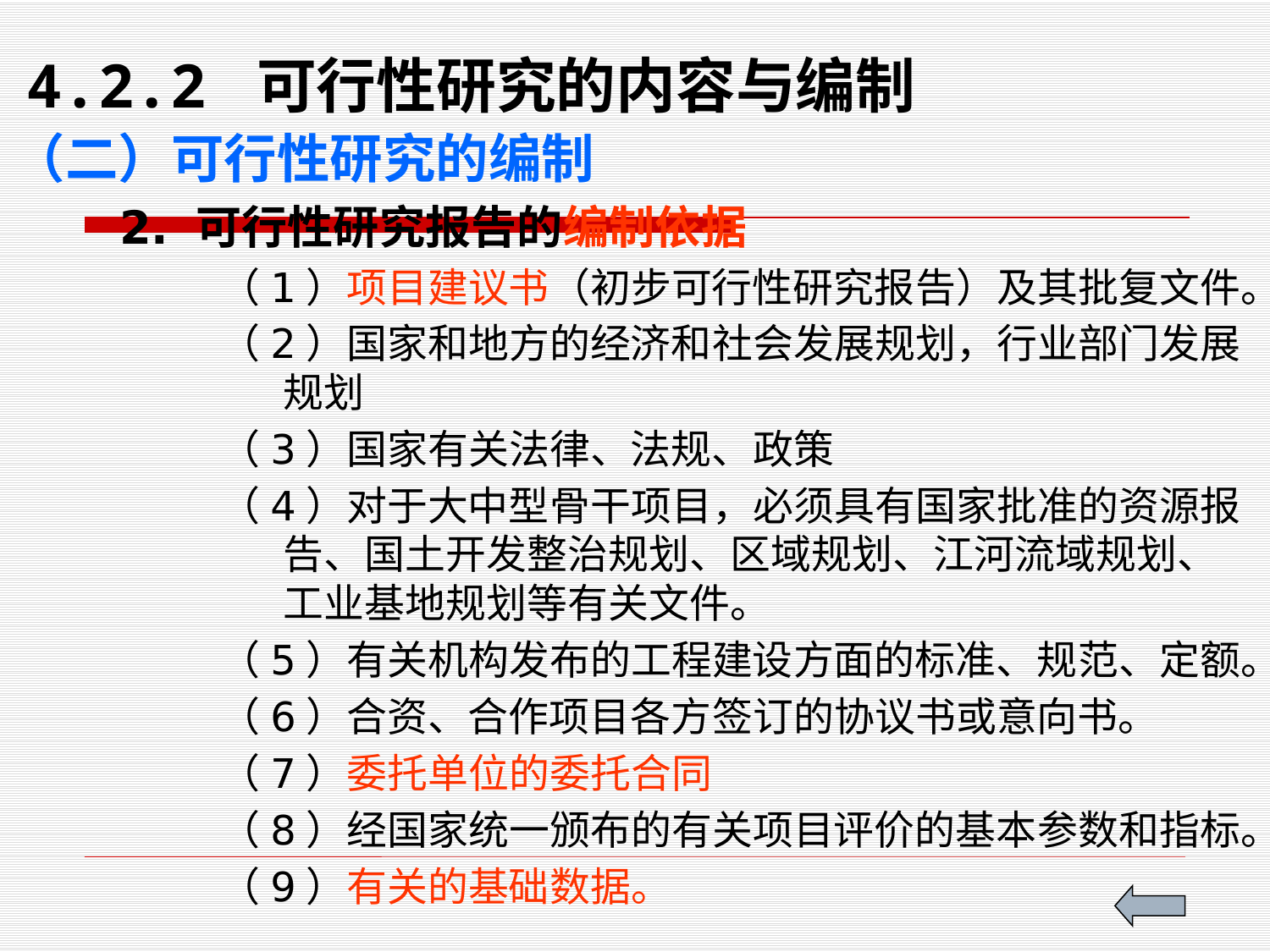

# 4.2.2 可行性研究的内容与编制
（二）可行性研究的编制
2. 可行性研究报告的编制依据
（1）项目建议书（初步可行性研究报告）及其批复文件。
（2）国家和地方的经济和社会发展规划，行业部门发展规划
（3）国家有关法律、法规、政策
（4）对于大中型骨干项目，必须具有国家批准的资源报告、国土开发整治规划、区域规划、江河流域规划、工业基地规划等有关文件。
（5）有关机构发布的工程建设方面的标准、规范、定额。
（6）合资、合作项目各方签订的协议书或意向书。
（7）委托单位的委托合同
（8）经国家统一颁布的有关项目评价的基本参数和指标。
（9）有关的基础数据。